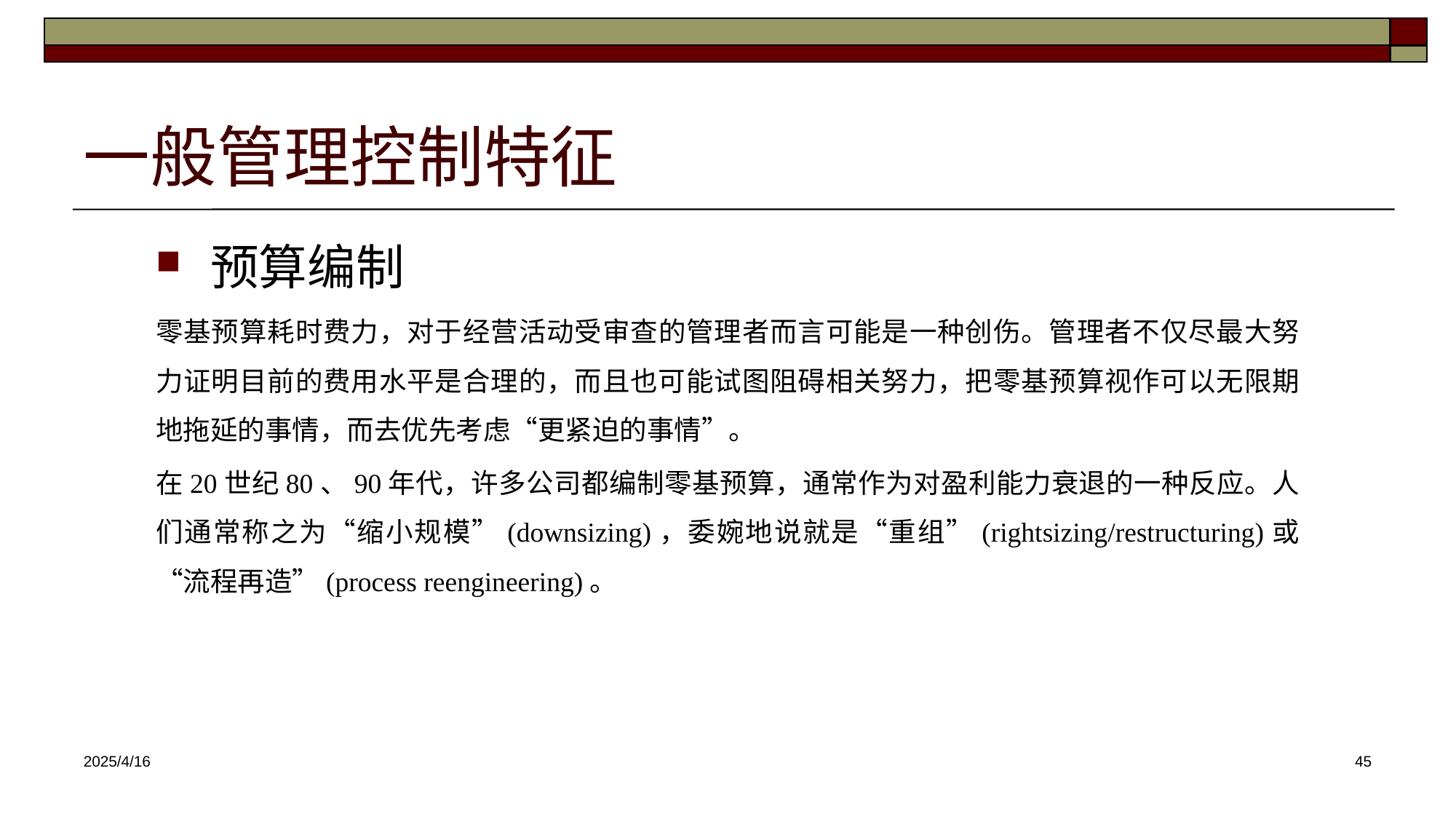

# 一般管理控制特征
预算编制
零基预算耗时费力，对于经营活动受审查的管理者而言可能是一种创伤。管理者不仅尽最大努力证明目前的费用水平是合理的，而且也可能试图阻碍相关努力，把零基预算视作可以无限期地拖延的事情，而去优先考虑“更紧迫的事情”。
在20世纪80、90年代，许多公司都编制零基预算，通常作为对盈利能力衰退的一种反应。人们通常称之为“缩小规模”(downsizing)，委婉地说就是“重组”(rightsizing/restructuring)或“流程再造”(process reengineering)。
2025/4/16
45